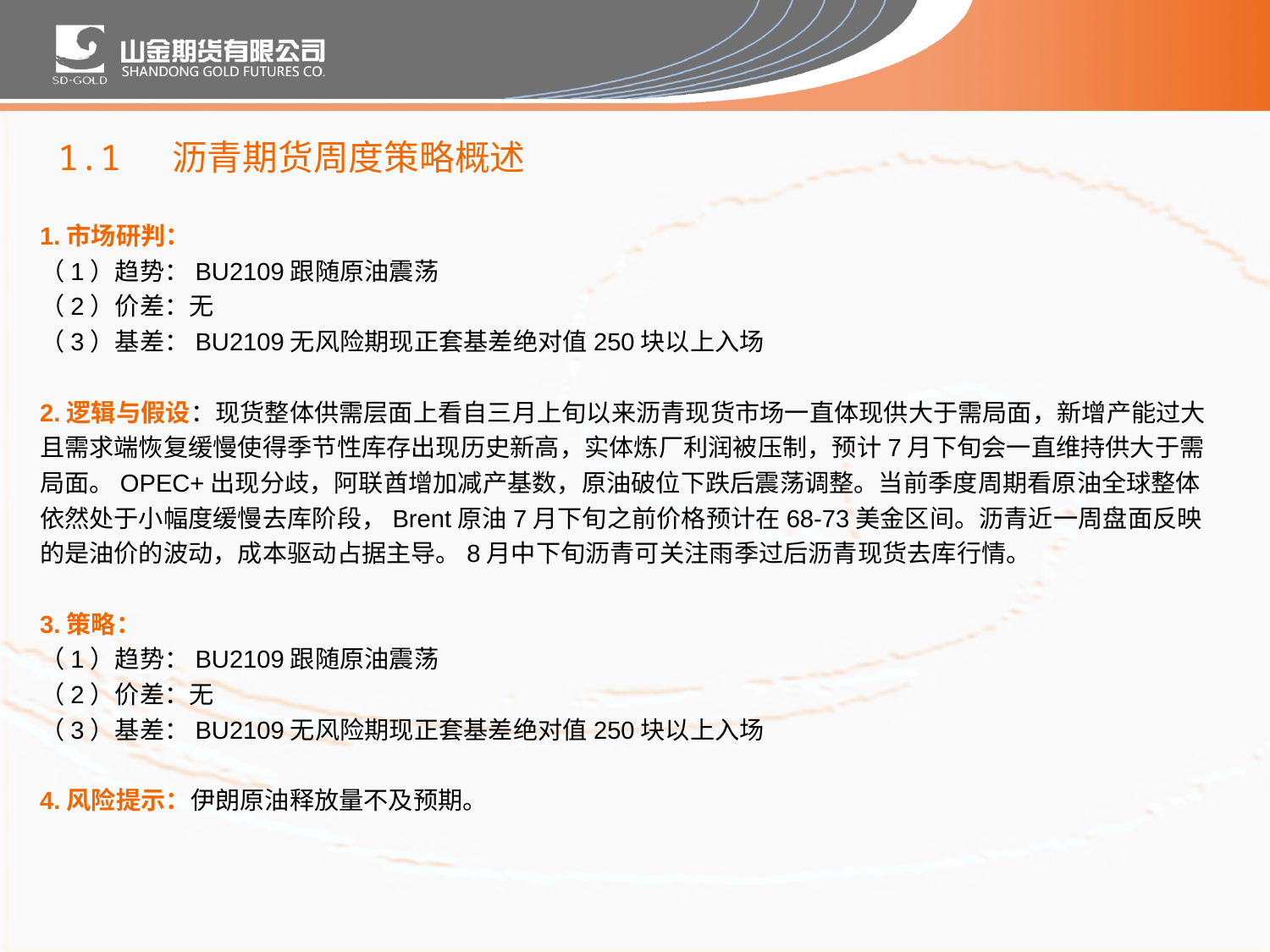

1.1  沥青期货周度策略概述
1.市场研判：
（1）趋势：BU2109跟随原油震荡
（2）价差：无
（3）基差：BU2109无风险期现正套基差绝对值250块以上入场

2.逻辑与假设：现货整体供需层面上看自三月上旬以来沥青现货市场一直体现供大于需局面，新增产能过大且需求端恢复缓慢使得季节性库存出现历史新高，实体炼厂利润被压制，预计7月下旬会一直维持供大于需局面。OPEC+出现分歧，阿联酋增加减产基数，原油破位下跌后震荡调整。当前季度周期看原油全球整体依然处于小幅度缓慢去库阶段，Brent原油7月下旬之前价格预计在68-73美金区间。沥青近一周盘面反映的是油价的波动，成本驱动占据主导。8月中下旬沥青可关注雨季过后沥青现货去库行情。

3.策略：
（1）趋势：BU2109跟随原油震荡
（2）价差：无
（3）基差：BU2109无风险期现正套基差绝对值250块以上入场

4.风险提示：伊朗原油释放量不及预期。